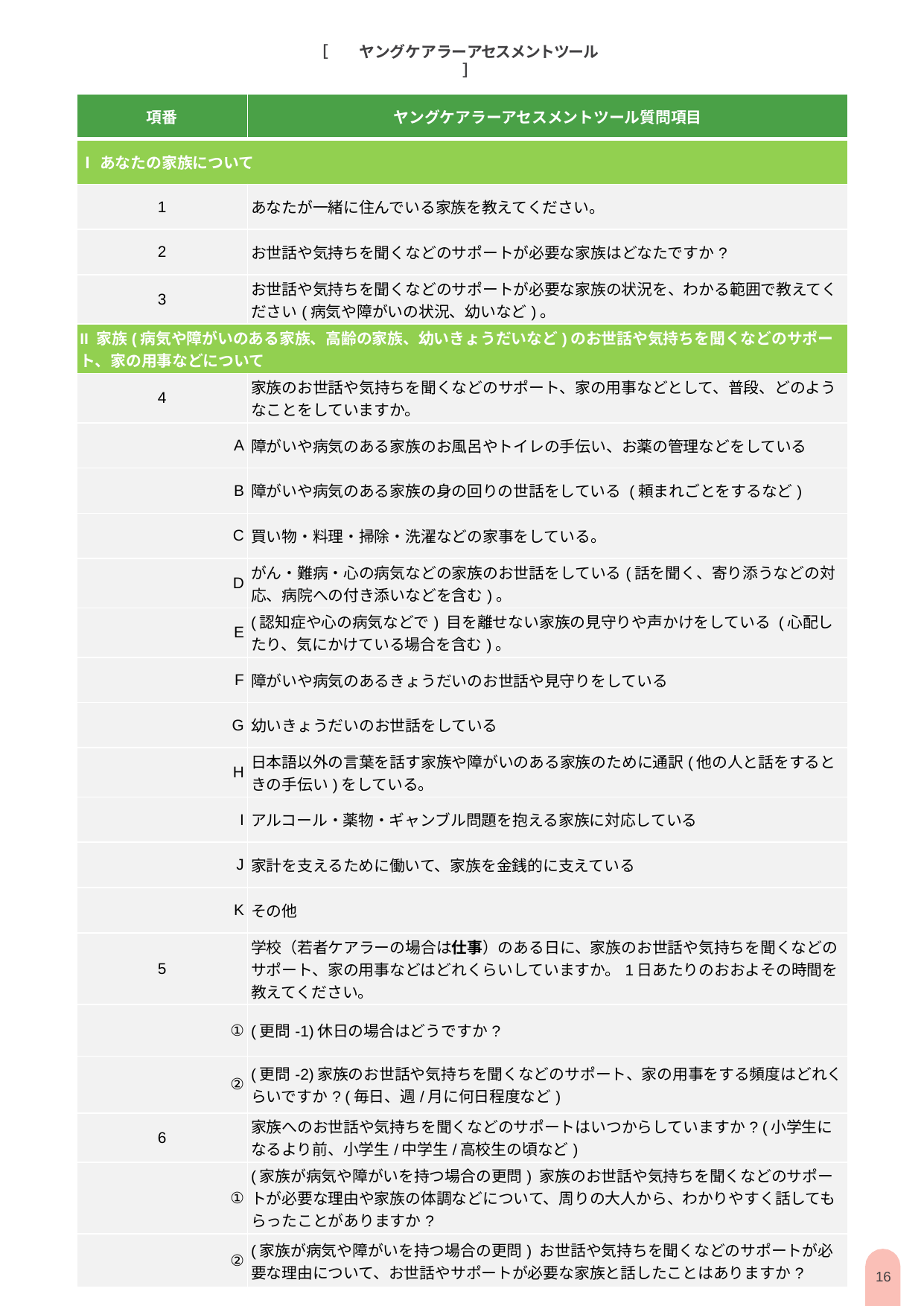

［　　ヤングケアラーアセスメントツール　　］
| 項番 | ヤングケアラーアセスメントツール質問項目 |
| --- | --- |
| Ⅰあなたの家族について |  |
| 1 | あなたが一緒に住んでいる家族を教えてください。 |
| 2 | お世話や気持ちを聞くなどのサポートが必要な家族はどなたですか? |
| 3 | お世話や気持ちを聞くなどのサポートが必要な家族の状況を、わかる範囲で教えてください(病気や障がいの状況、幼いなど)。 |
| II 家族(病気や障がいのある家族、高齢の家族、幼いきょうだいなど)のお世話や気持ちを聞くなどのサポー ト、家の用事などについて |  |
| 4 | 家族のお世話や気持ちを聞くなどのサポート、家の用事などとして、普段、どのようなことをしていますか。 |
| A | 障がいや病気のある家族のお風呂やトイレの手伝い、お薬の管理などをしている |
| B | 障がいや病気のある家族の身の回りの世話をしている (頼まれごとをするなど) |
| C | 買い物・料理・掃除・洗濯などの家事をしている。 |
| D | がん・難病・心の病気などの家族のお世話をしている(話を聞く、寄り添うなどの対応、病院への付き添いなどを含む)。 |
| E | (認知症や心の病気などで) 目を離せない家族の見守りや声かけをしている (心配したり、気にかけている場合を含む)。 |
| F | 障がいや病気のあるきょうだいのお世話や見守りをしている |
| G | 幼いきょうだいのお世話をしている |
| H | 日本語以外の言葉を話す家族や障がいのある家族のために通訳(他の人と話をするときの手伝い)をしている。 |
| I | アルコール・薬物・ギャンブル問題を抱える家族に対応している |
| J | 家計を支えるために働いて、家族を金銭的に支えている |
| K | その他 |
| 5 | 学校（若者ケアラーの場合は仕事）のある日に、家族のお世話や気持ちを聞くなどのサポート、家の用事などはどれくらいしていますか。1日あたりのおおよその時間を教えてください。 |
| ① | (更問-1)休日の場合はどうですか? |
| ② | (更問-2)家族のお世話や気持ちを聞くなどのサポート、家の用事をする頻度はどれくらいですか? (毎日、週/月に何日程度など) |
| 6 | 家族へのお世話や気持ちを聞くなどのサポートはいつからしていますか? (小学生になるより前、小学生/中学生/高校生の頃など) |
| ① | (家族が病気や障がいを持つ場合の更問) 家族のお世話や気持ちを聞くなどのサポートが必要な理由や家族の体調などについて、周りの大人から、わかりやすく話してもらったことがありますか? |
| ② | (家族が病気や障がいを持つ場合の更問) お世話や気持ちを聞くなどのサポートが必要な理由について、お世話やサポートが必要な家族と話したことはありますか? |

16